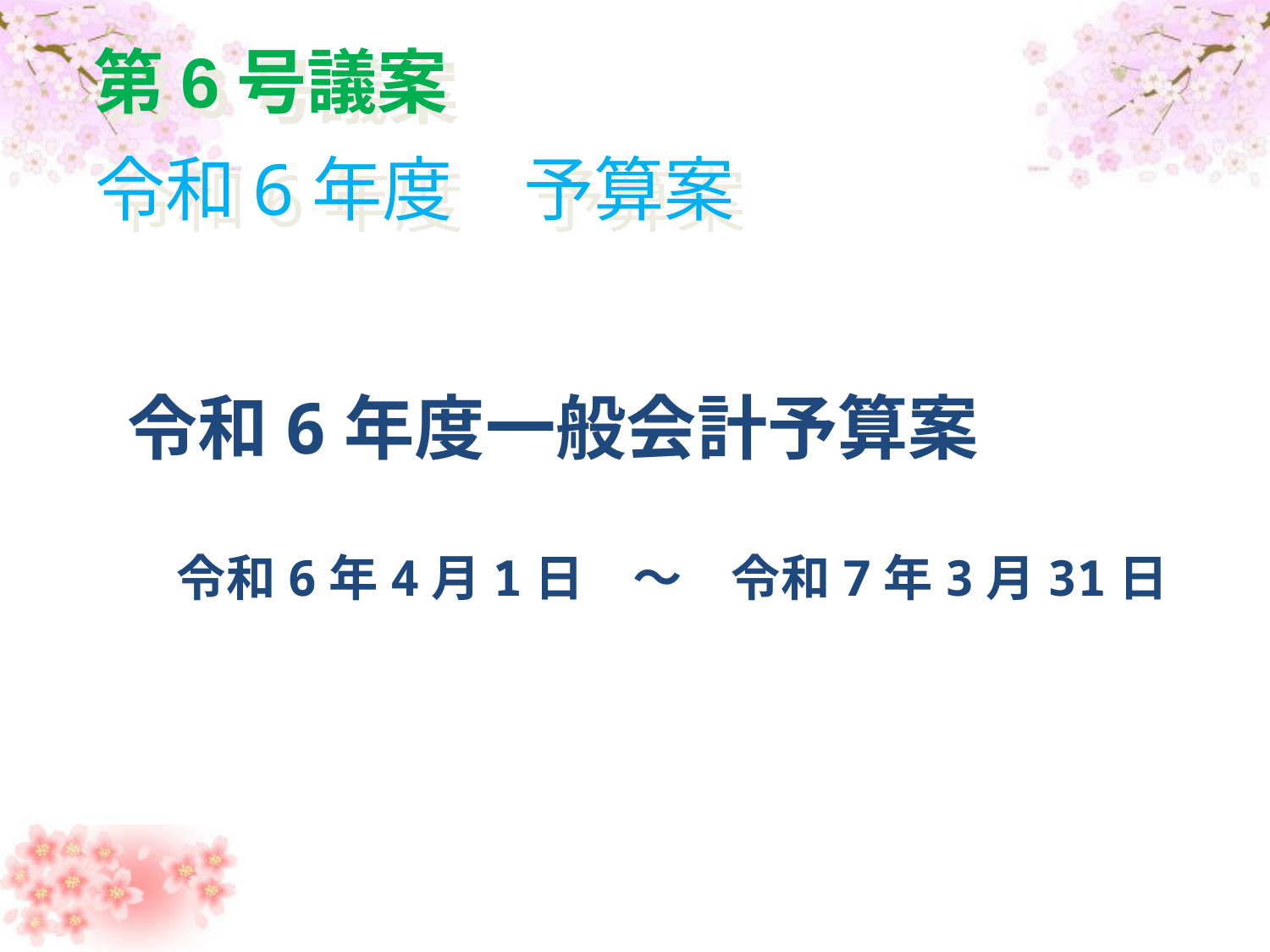

第6号議案
	令和6年度　予算案

令和6年度一般会計予算案

令和6年4月1日　～　令和7年3月31日